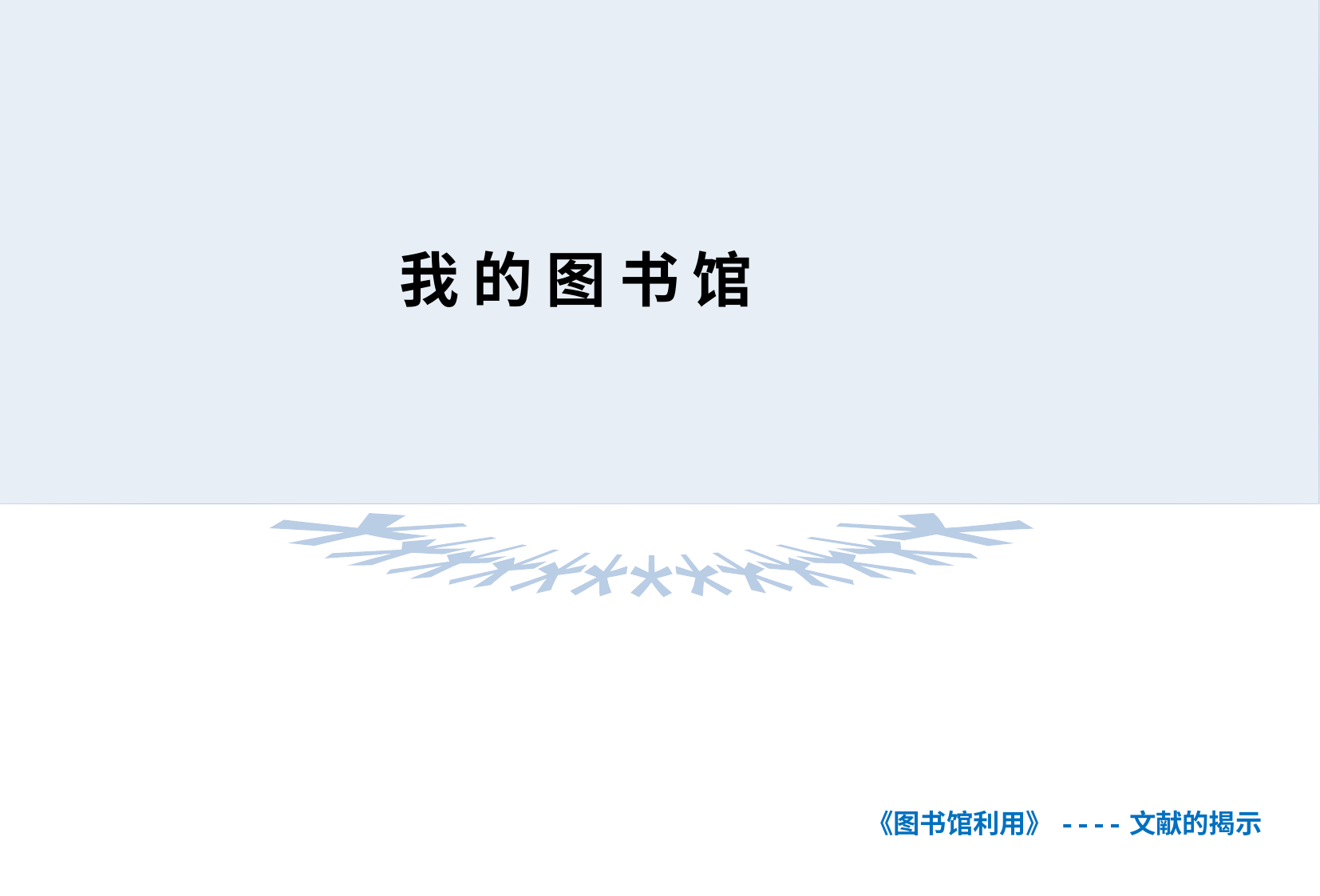

我 的 图 书 馆
*************
《图书馆利用》----文献的揭示